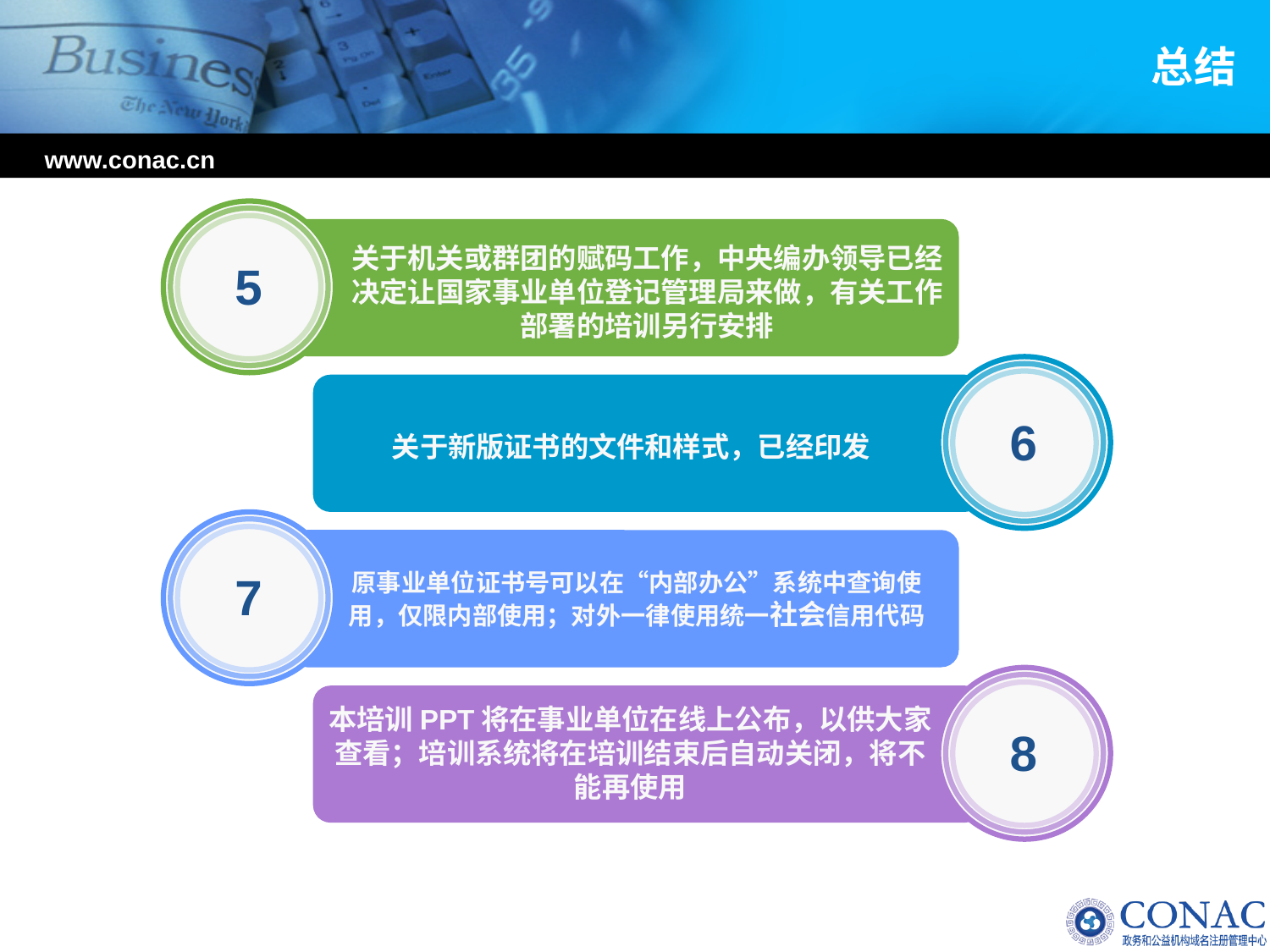

# 总结
www.conac.cn

关于机关或群团的赋码工作，中央编办领导已经决定让国家事业单位登记管理局来做，有关工作部署的培训另行安排
5

6
关于新版证书的文件和样式，已经印发

7
原事业单位证书号可以在“内部办公”系统中查询使用，仅限内部使用；对外一律使用统一社会信用代码

本培训PPT将在事业单位在线上公布，以供大家查看；培训系统将在培训结束后自动关闭，将不能再使用
8